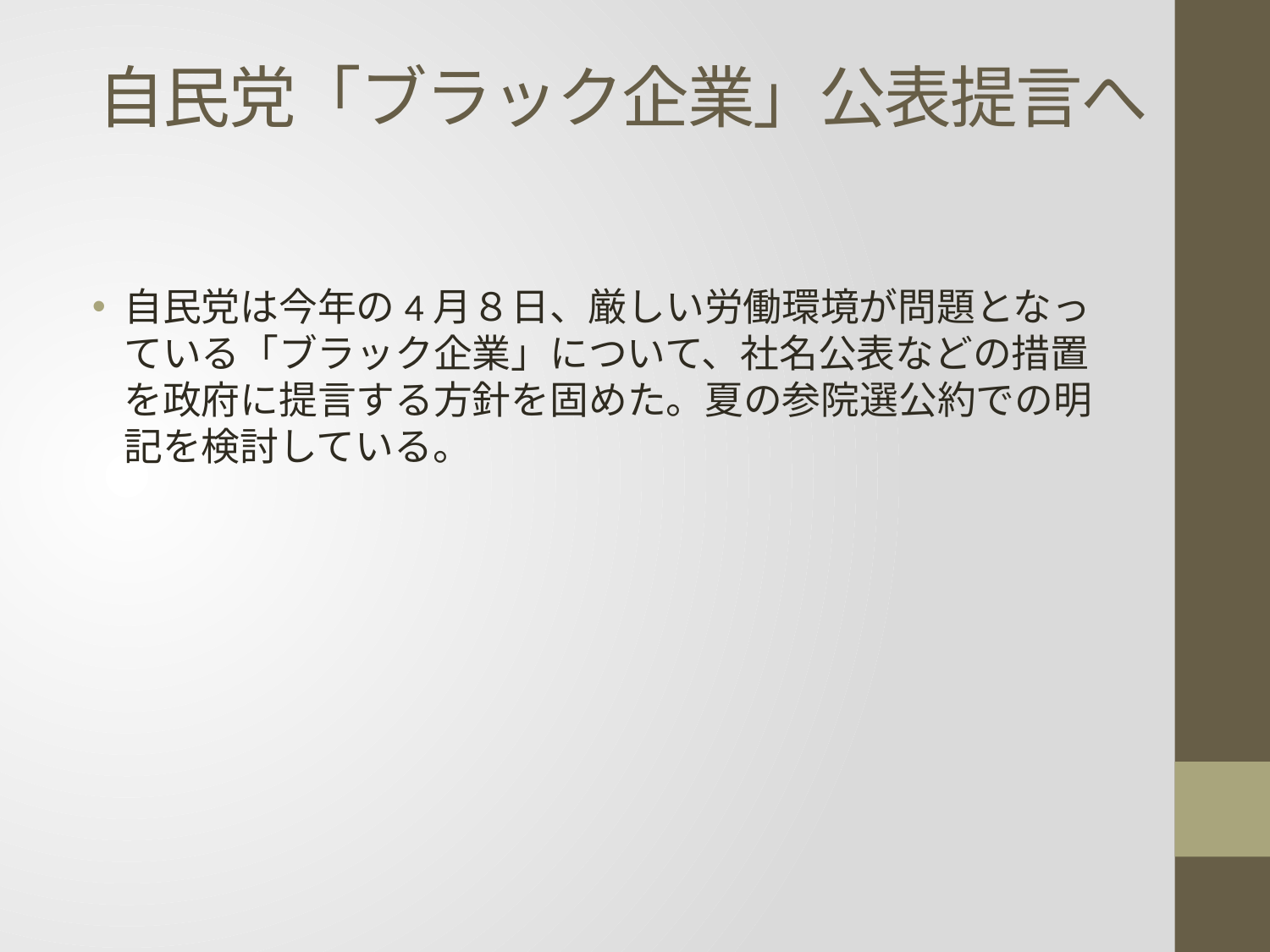

# 自民党「ブラック企業」公表提言へ

自民党は今年の4月８日、厳しい労働環境が問題となっている「ブラック企業」について、社名公表などの措置を政府に提言する方針を固めた。夏の参院選公約での明記を検討している。